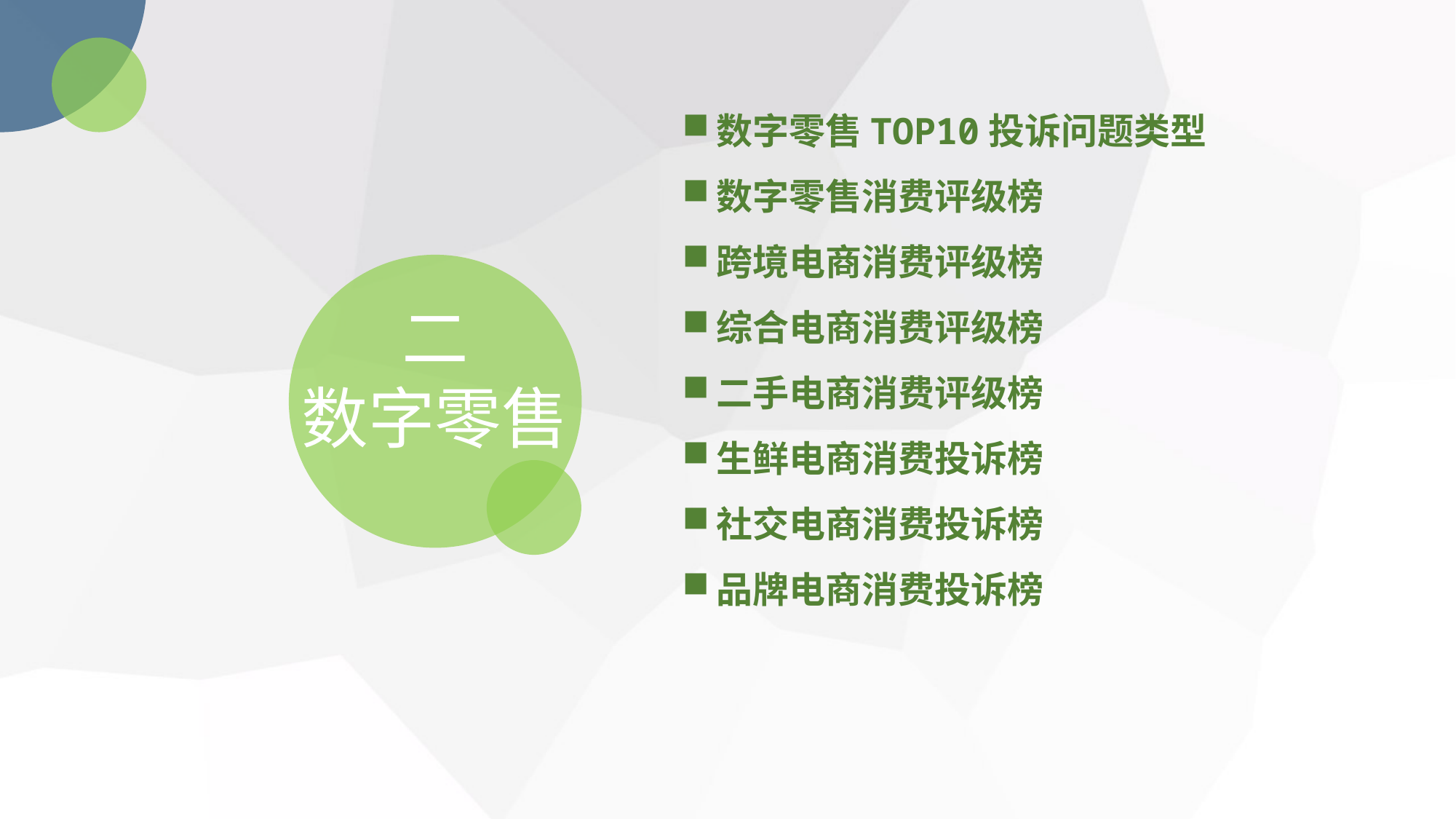

数字零售TOP10投诉问题类型
数字零售消费评级榜
跨境电商消费评级榜
综合电商消费评级榜
二手电商消费评级榜
生鲜电商消费投诉榜
社交电商消费投诉榜
品牌电商消费投诉榜

二
数字零售